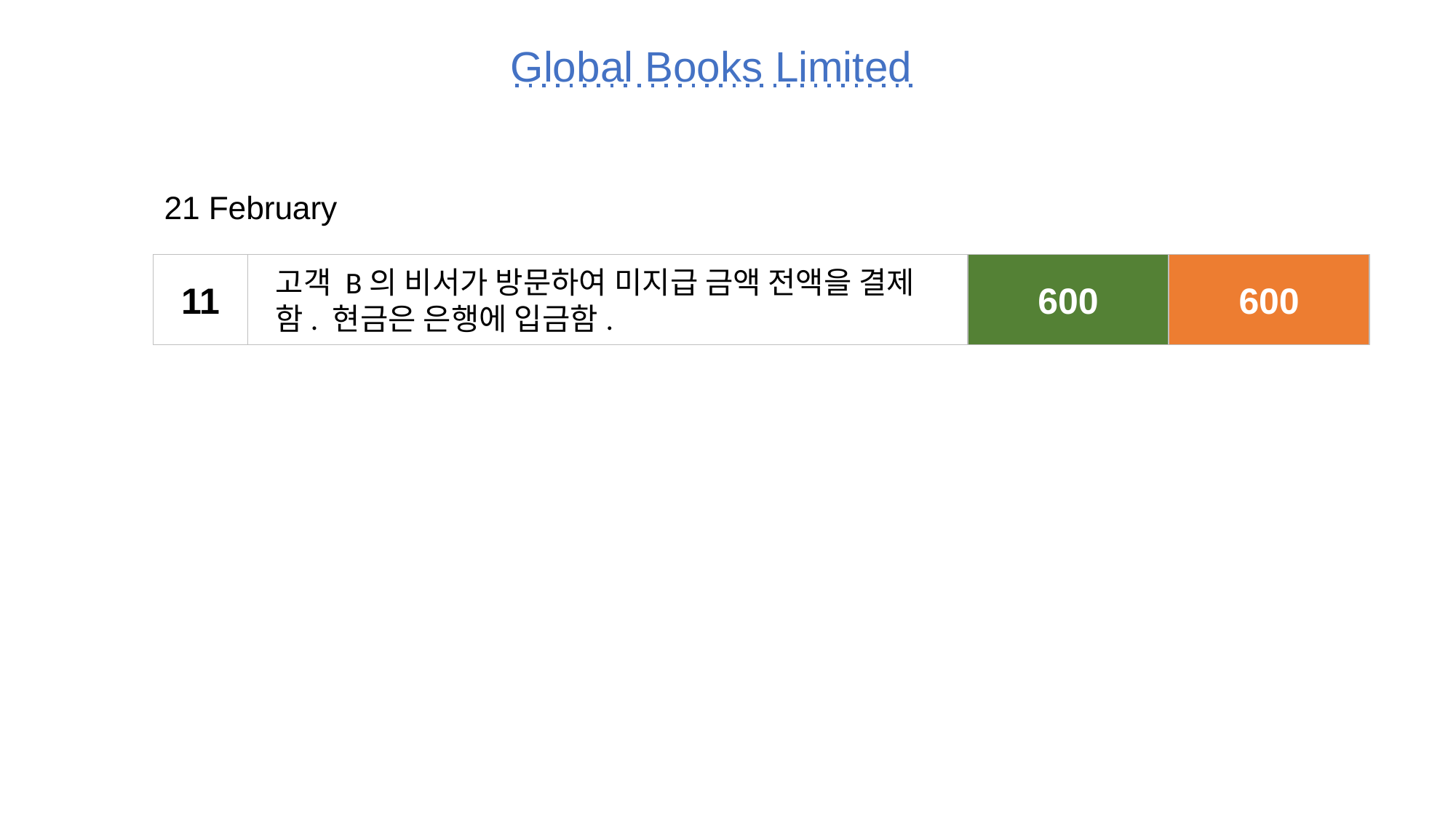

Global Books Limited
21 February
11
Cash
600
Accounts receivable
600
고객 B의 비서가 방문하여 미지급 금액 전액을 결제함. 현금은 은행에 입금함.
600
600